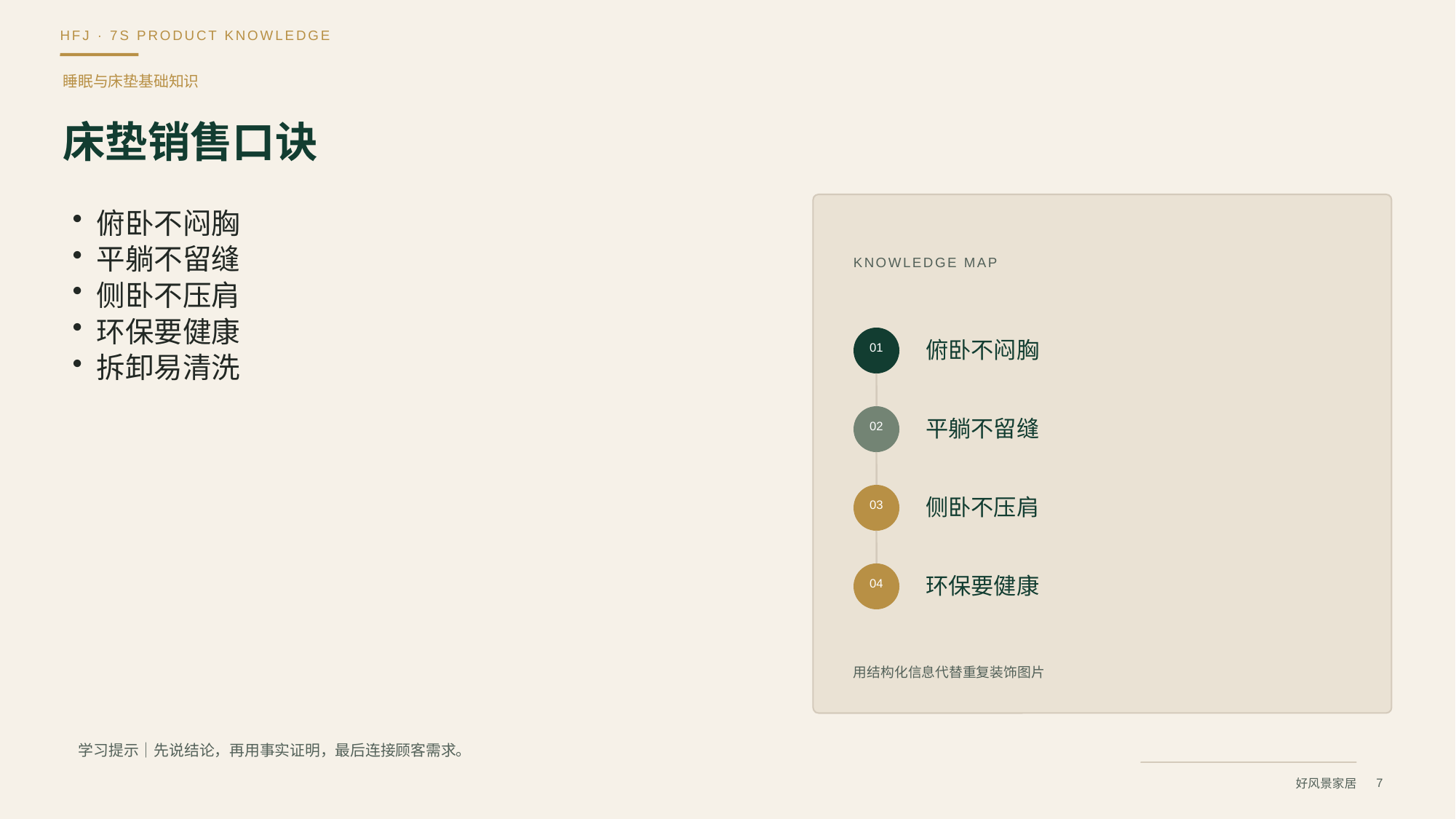

睡眠与床垫基础知识
床垫销售口诀
俯卧不闷胸
平躺不留缝
侧卧不压肩
环保要健康
拆卸易清洗

KNOWLEDGE MAP

俯卧不闷胸
01

平躺不留缝
02

侧卧不压肩
03

环保要健康
04
用结构化信息代替重复装饰图片
学习提示｜先说结论，再用事实证明，最后连接顾客需求。
7